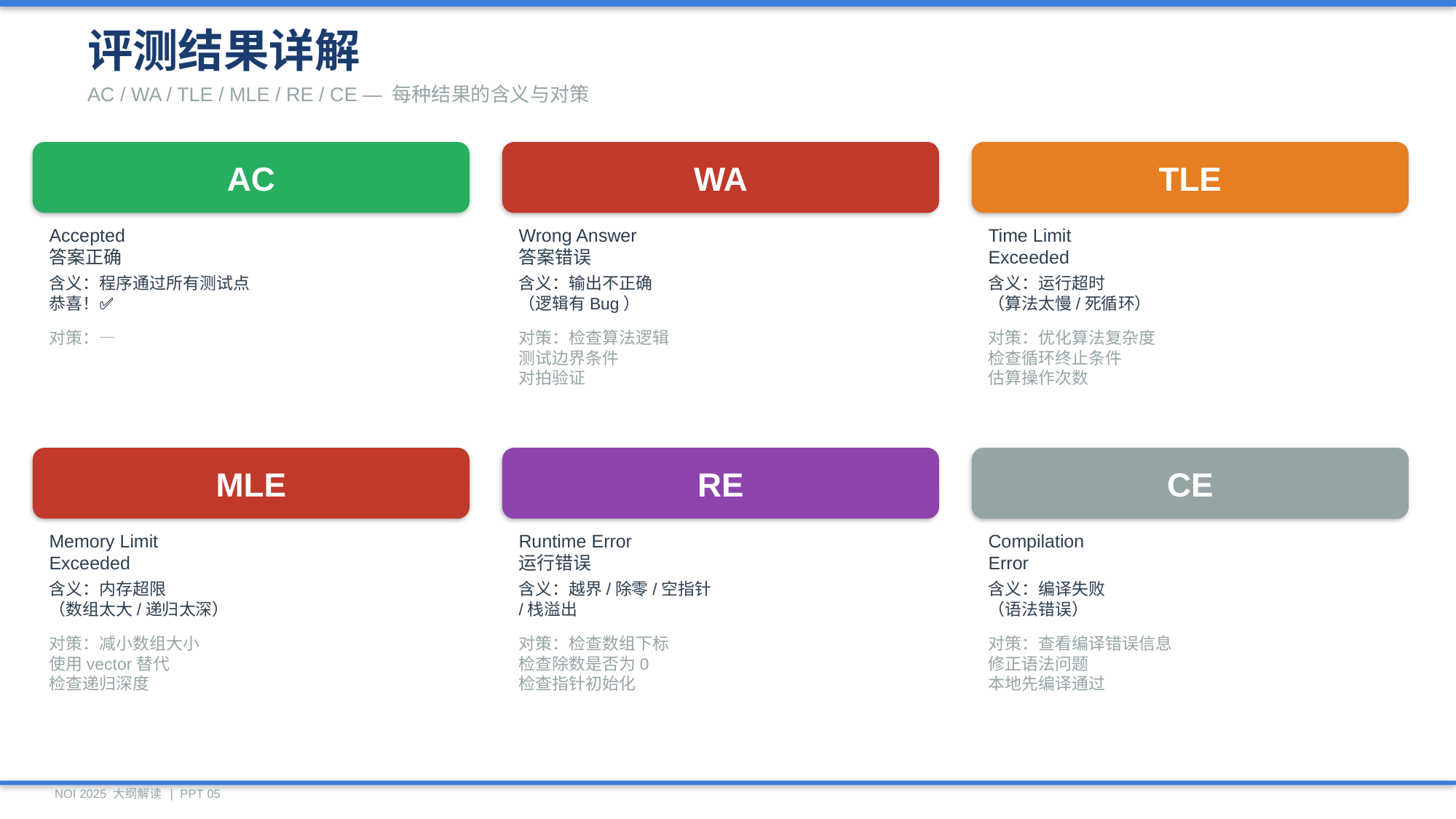

评测结果详解
AC / WA / TLE / MLE / RE / CE — 每种结果的含义与对策
AC
WA
TLE
Accepted
答案正确
Wrong Answer
答案错误
Time Limit
Exceeded
含义：程序通过所有测试点
恭喜！✅
含义：输出不正确
（逻辑有Bug）
含义：运行超时
（算法太慢/死循环）
对策：—
对策：检查算法逻辑
测试边界条件
对拍验证
对策：优化算法复杂度
检查循环终止条件
估算操作次数
MLE
RE
CE
Memory Limit
Exceeded
Runtime Error
运行错误
Compilation
Error
含义：内存超限
（数组太大/递归太深）
含义：越界/除零/空指针
/栈溢出
含义：编译失败
（语法错误）
对策：减小数组大小
使用vector替代
检查递归深度
对策：检查数组下标
检查除数是否为0
检查指针初始化
对策：查看编译错误信息
修正语法问题
本地先编译通过

NOI 2025 大纲解读  |  PPT 05